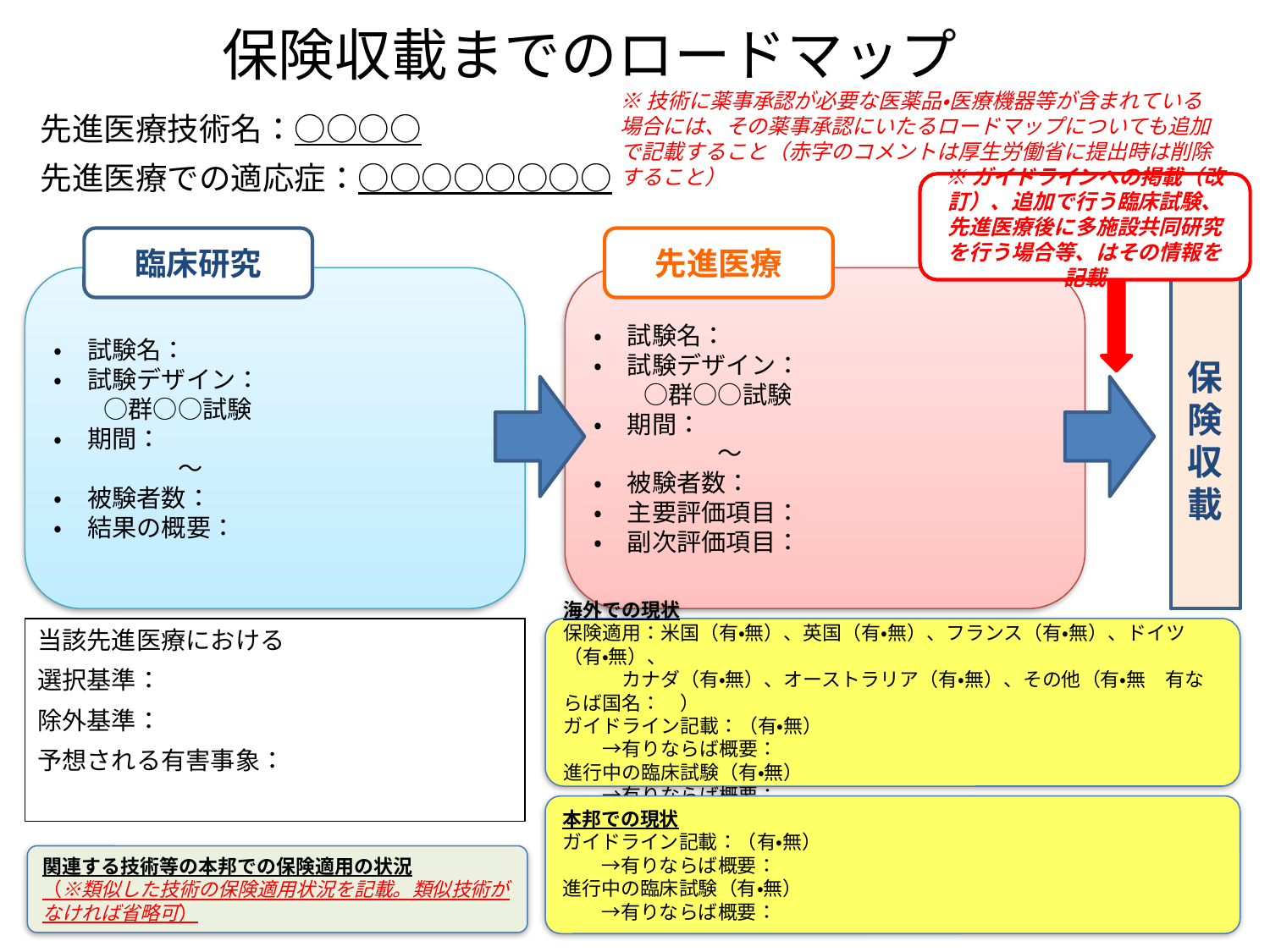

保険収載までのロードマップ
※技術に薬事承認が必要な医薬品・医療機器等が含まれている場合には、その薬事承認にいたるロードマップについても追加で記載すること（赤字のコメントは厚生労働省に提出時は削除すること）
先進医療技術名：○○○○
先進医療での適応症：○○○○○○○○
※ガイドラインへの掲載（改訂）、追加で行う臨床試験、先進医療後に多施設共同研究を行う場合等、はその情報を記載
臨床研究
先進医療

・　試験名：
・　試験デザイン：
　　○群○○試験
・　期間：
　　　　　～
・　被験者数：
・　結果の概要：

・　試験名：
・　試験デザイン：
　　○群○○試験
・　期間：
　　　　　～
・　被験者数：
・　主要評価項目：
・　副次評価項目：
保険収載

当該先進医療における
選択基準：
除外基準：
予想される有害事象：

海外での現状
保険適用：米国（有・無）、英国（有・無）、フランス（有・無）、ドイツ（有・無）、
　　　カナダ（有・無）、オーストラリア（有・無）、その他（有・無　有ならば国名：　）
ガイドライン記載：（有・無）
　　→有りならば概要：
進行中の臨床試験（有・無）
　　→有りならば概要：
本邦での現状
ガイドライン記載：（有・無）
　　→有りならば概要：
進行中の臨床試験（有・無）
　　→有りならば概要：
関連する技術等の本邦での保険適用の状況
（※類似した技術の保険適用状況を記載。類似技術がなければ省略可）